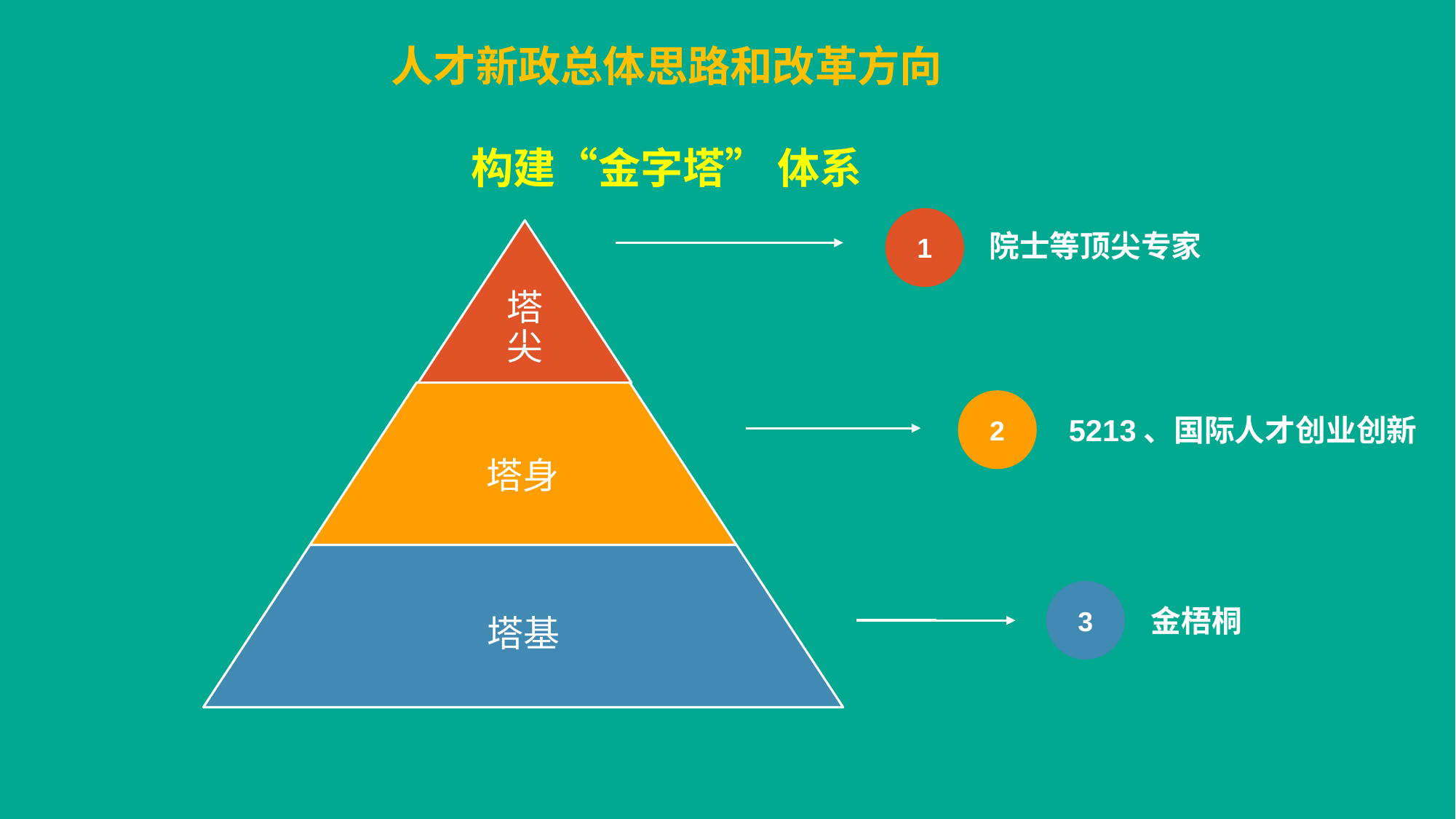

人才新政总体思路和改革方向

构建“金字塔” 体系
1
院士等顶尖专家
塔尖
塔身
塔基
2
5213、国际人才创业创新
3
金梧桐